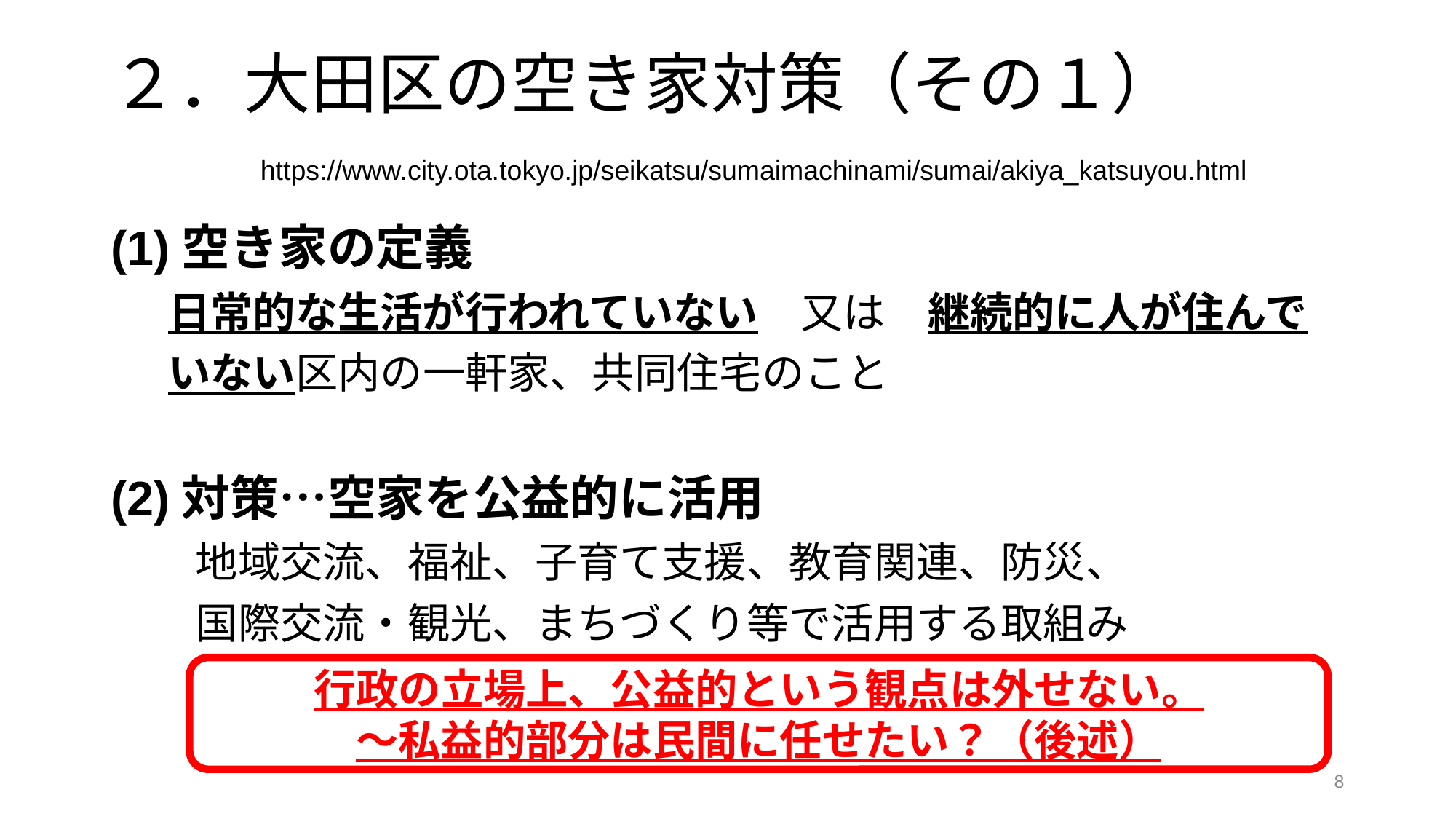

# ２．大田区の空き家対策（その１） 　　https://www.city.ota.tokyo.jp/seikatsu/sumaimachinami/sumai/akiya_katsuyou.html
(1)空き家の定義
     日常的な生活が行われていない　又は　継続的に人が住んで
     いない区内の一軒家、共同住宅のこと

(2)対策…空家を公益的に活用
　　地域交流、福祉、子育て支援、教育関連、防災、
　　国際交流・観光、まちづくり等で活用する取組み
行政の立場上、公益的という観点は外せない。
～私益的部分は民間に任せたい？（後述）
8